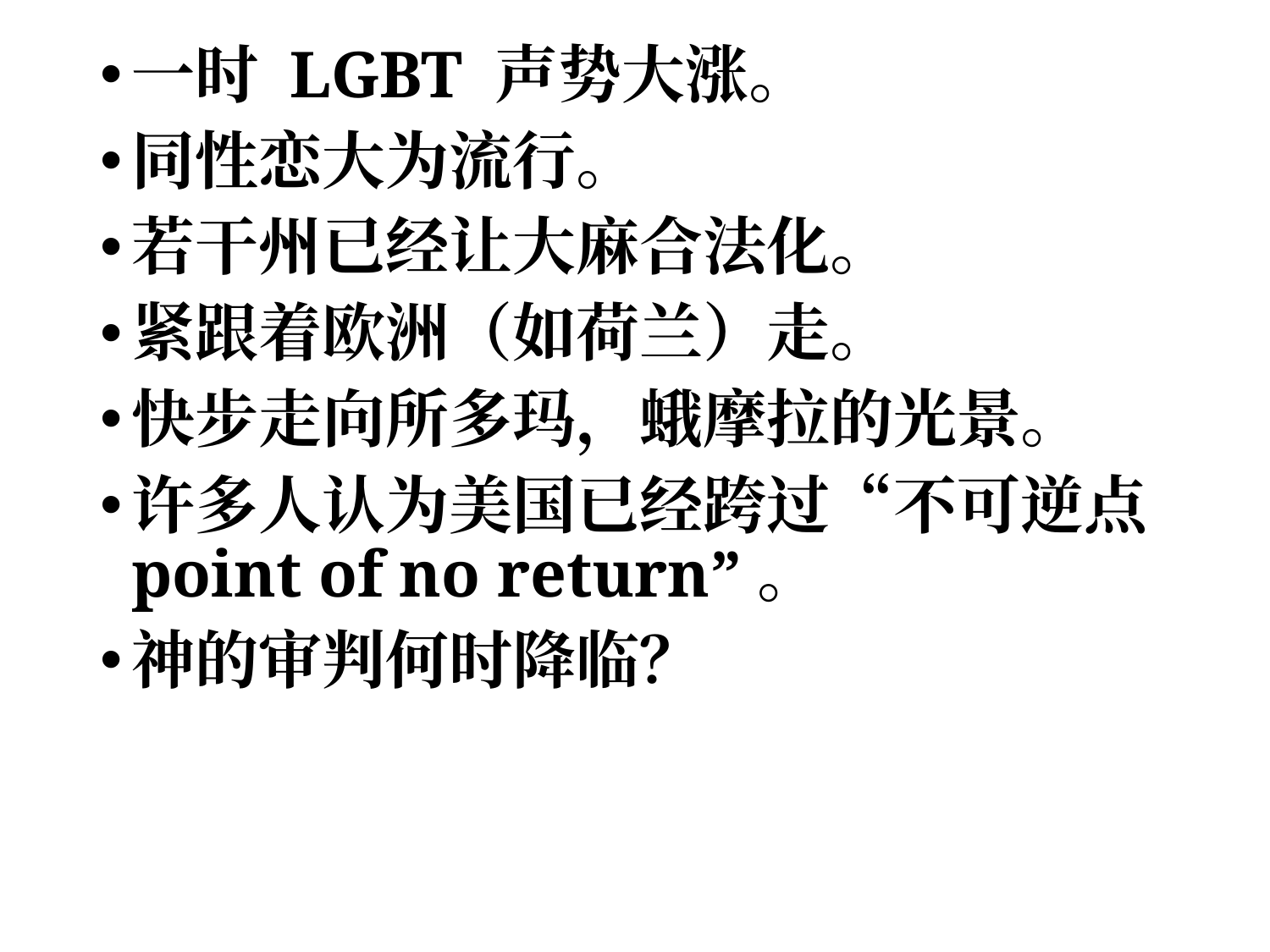

一时 LGBT 声势大涨。
同性恋大为流行。
若干州已经让大麻合法化。
紧跟着欧洲（如荷兰）走。
快步走向所多玛，蛾摩拉的光景。
许多人认为美国已经跨过“不可逆点point of no return”。
神的审判何时降临？